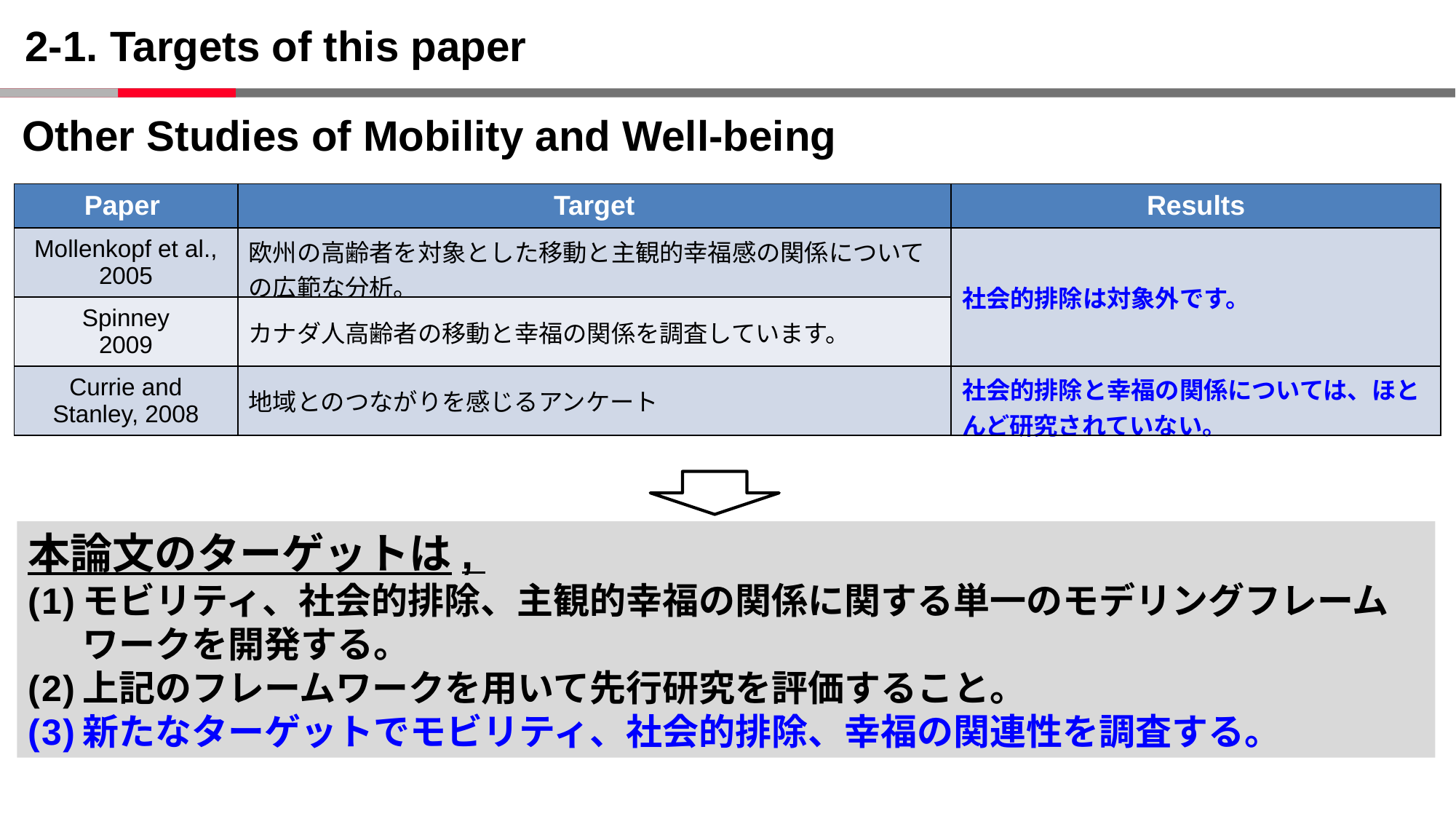

# 2-1. Targets of this paper
Other Studies of Mobility and Well-being
| Paper | Target | Results |
| --- | --- | --- |
| Mollenkopf et al., 2005 | 欧州の高齢者を対象とした移動と主観的幸福感の関係についての広範な分析。 | 社会的排除は対象外です。 |
| Spinney 2009 | カナダ人高齢者の移動と幸福の関係を調査しています。 |  |
| Currie and Stanley, 2008 | 地域とのつながりを感じるアンケート | 社会的排除と幸福の関係については、ほとんど研究されていない。 |

本論文のターゲットは,
モビリティ、社会的排除、主観的幸福の関係に関する単一のモデリングフレームワークを開発する。
上記のフレームワークを用いて先行研究を評価すること。
新たなターゲットでモビリティ、社会的排除、幸福の関連性を調査する。